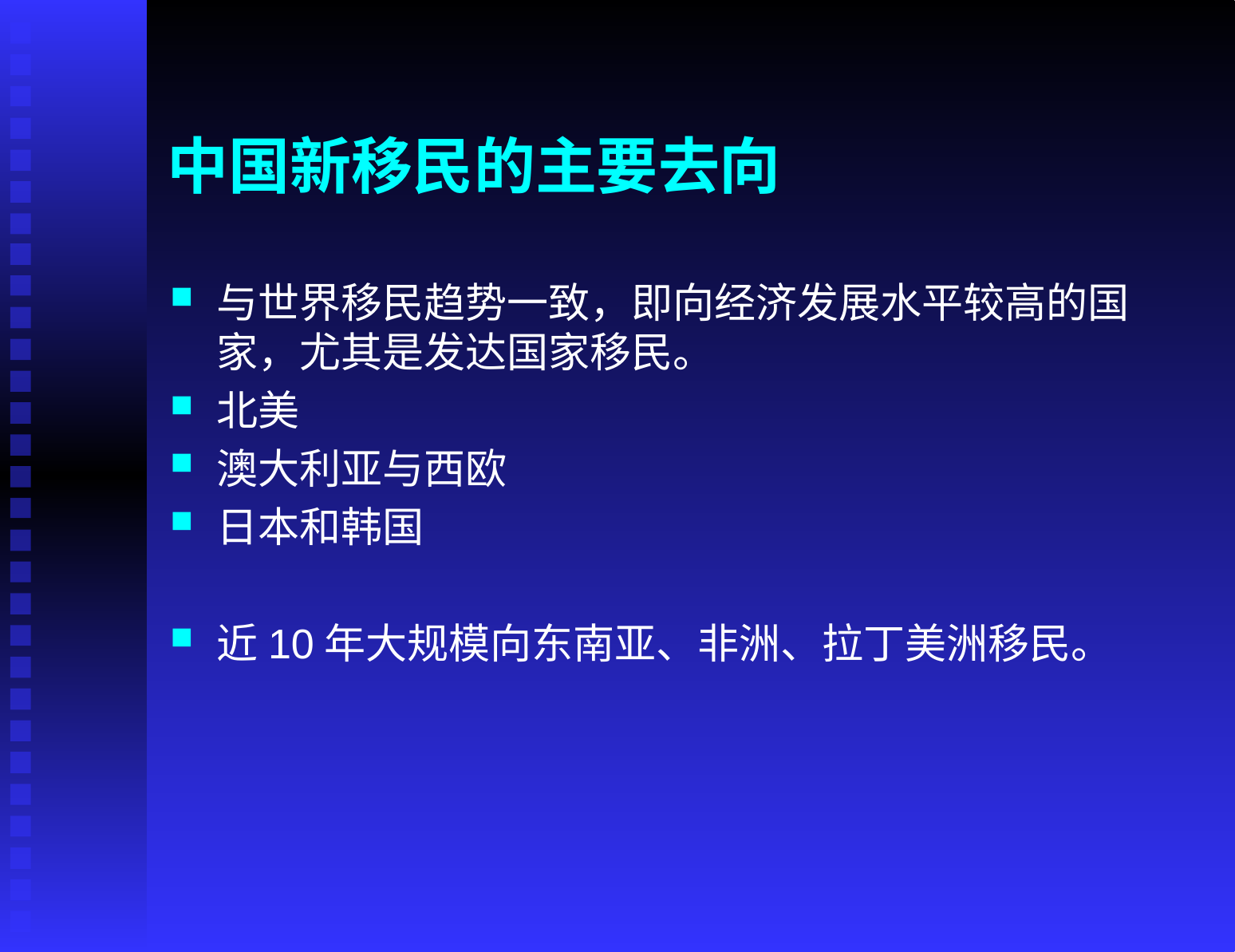

# 中国新移民的主要去向
与世界移民趋势一致，即向经济发展水平较高的国家，尤其是发达国家移民。
北美
澳大利亚与西欧
日本和韩国

近10年大规模向东南亚、非洲、拉丁美洲移民。